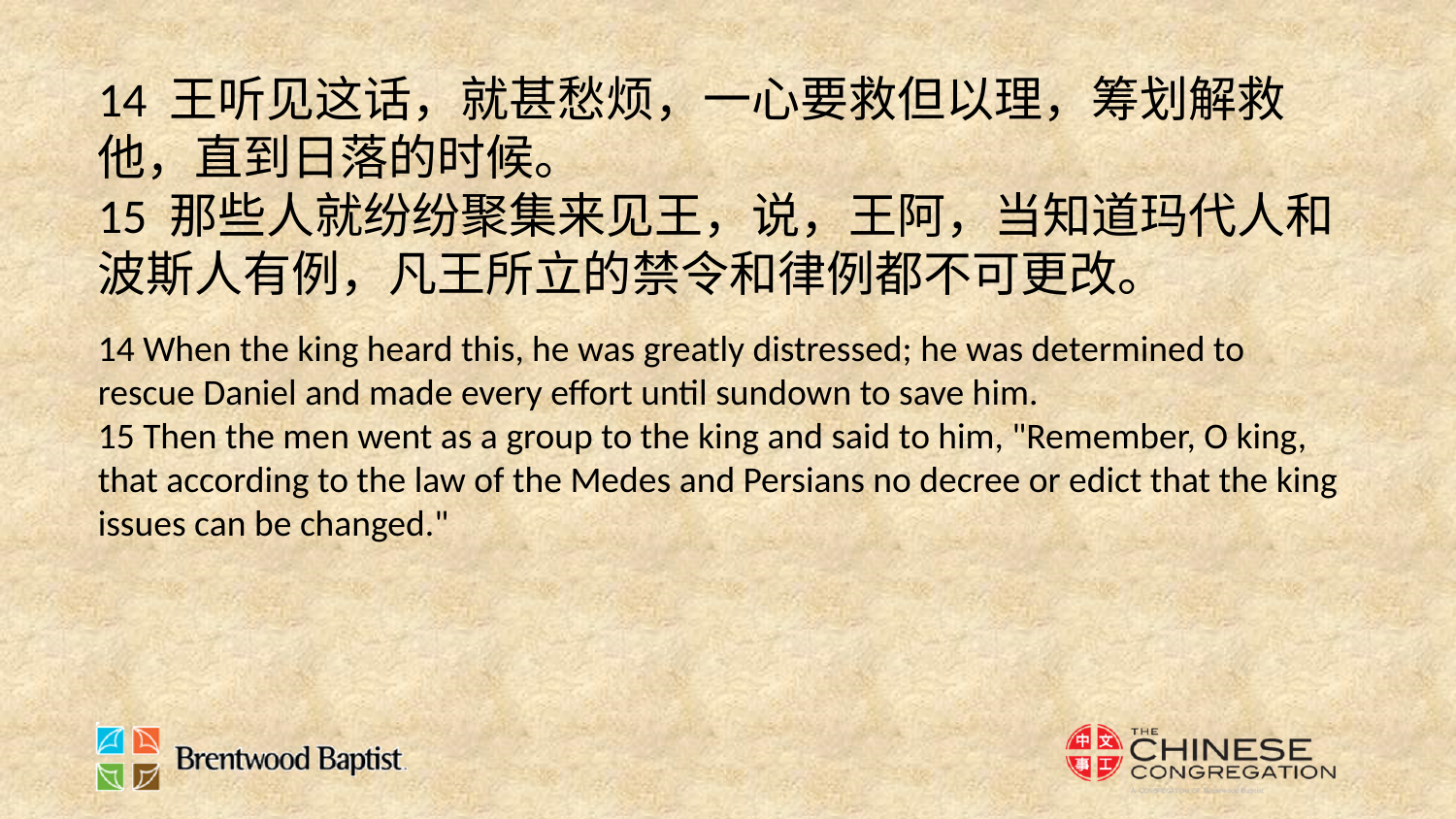

14 王听见这话，就甚愁烦，一心要救但以理，筹划解救他，直到日落的时候。
15 那些人就纷纷聚集来见王，说，王阿，当知道玛代人和波斯人有例，凡王所立的禁令和律例都不可更改。

14 When the king heard this, he was greatly distressed; he was determined to rescue Daniel and made every effort until sundown to save him.
15 Then the men went as a group to the king and said to him, "Remember, O king, that according to the law of the Medes and Persians no decree or edict that the king issues can be changed."